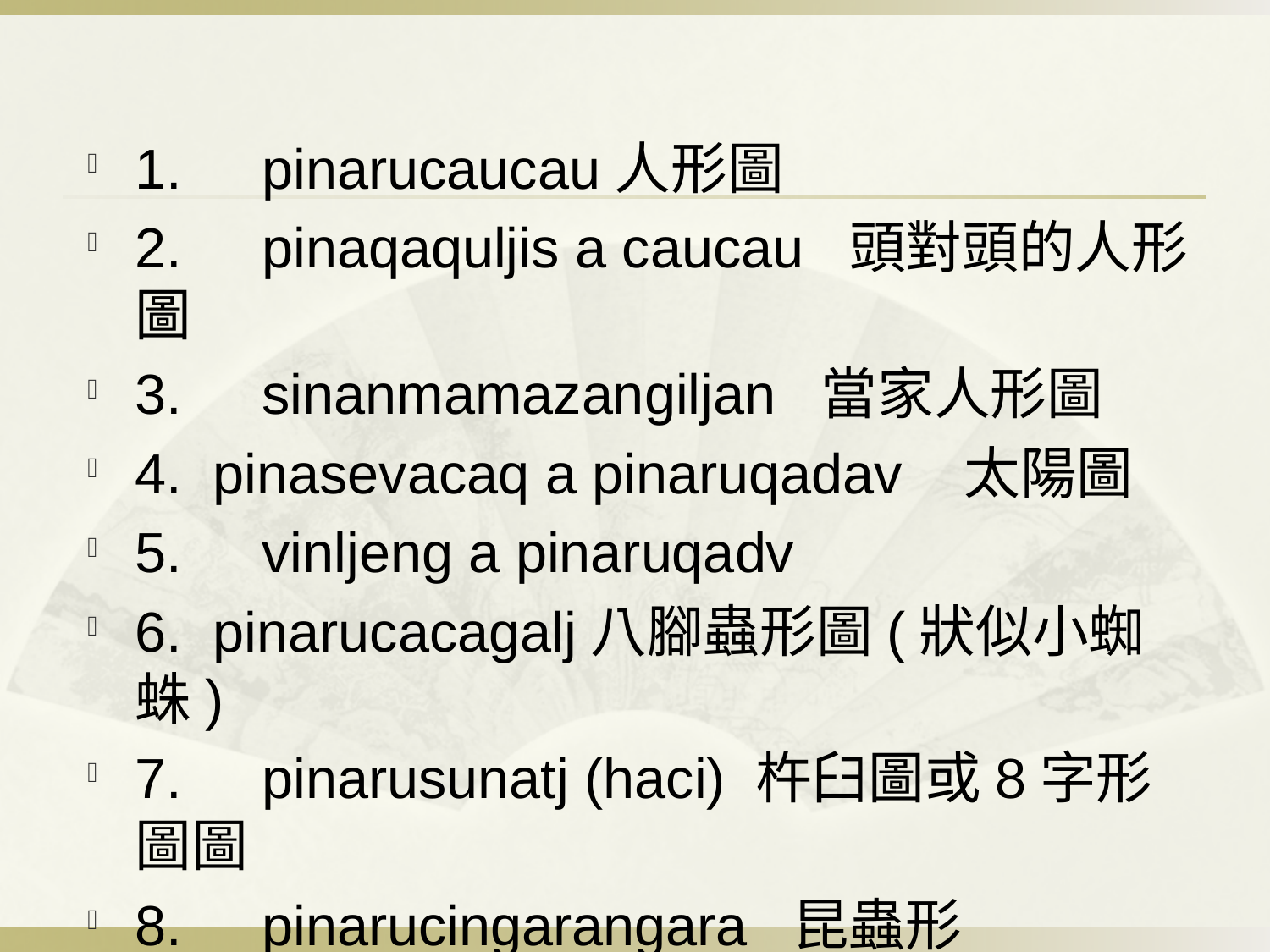

1.	pinarucaucau人形圖
2.	pinaqaquljis a caucau  頭對頭的人形圖
3.	sinanmamazangiljan  當家人形圖
4.  pinasevacaq a pinaruqadav   太陽圖
5.	vinljeng a pinaruqadv
6.  pinarucacagalj八腳蟲形圖(狀似小蜘蛛)
7.	pinarusunatj (haci) 杵臼圖或8字形圖圖
8.	pinarucingarangara  昆蟲形